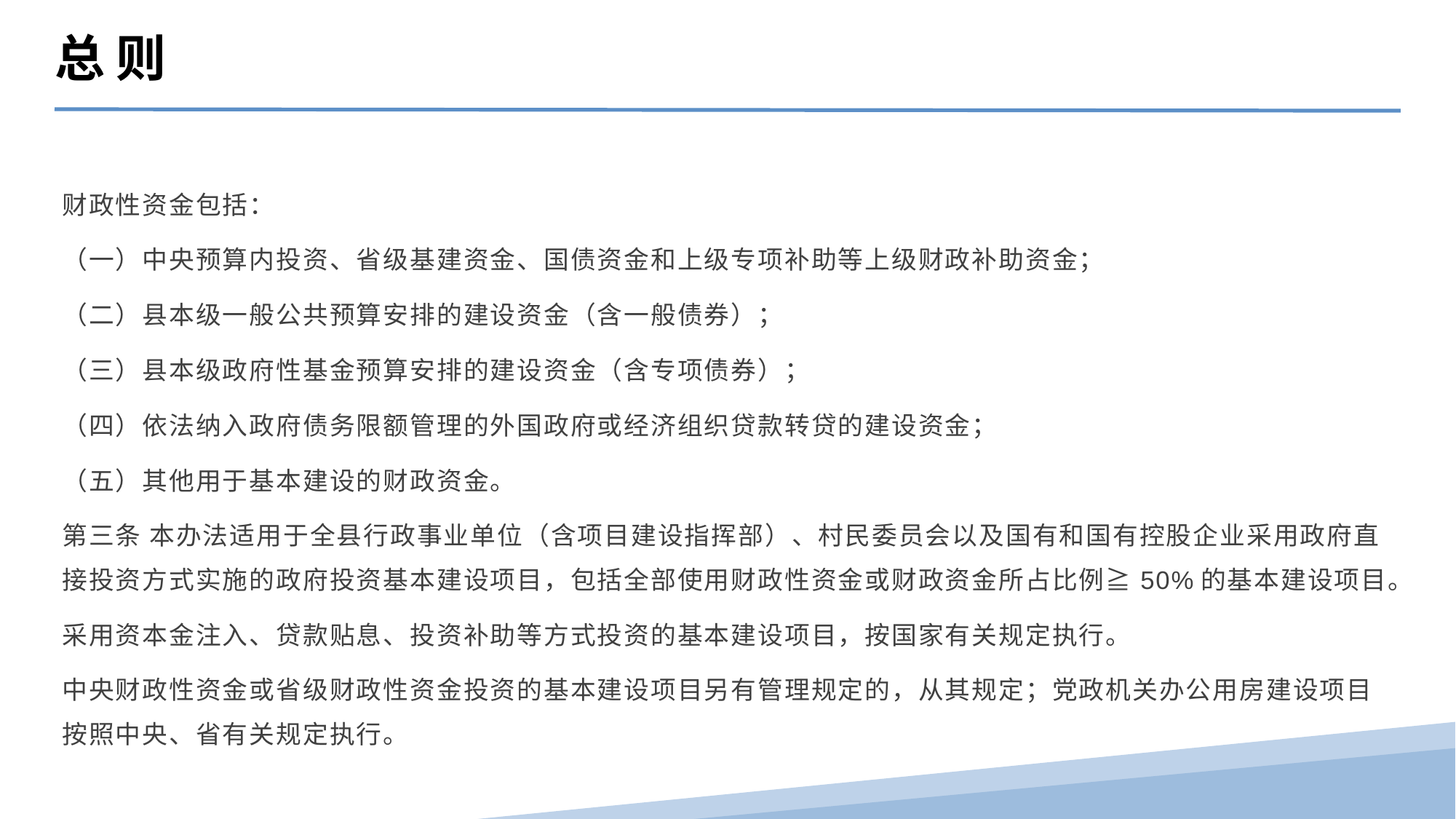

总 则
财政性资金包括：
（一）中央预算内投资、省级基建资金、国债资金和上级专项补助等上级财政补助资金；
（二）县本级一般公共预算安排的建设资金（含一般债券）；
（三）县本级政府性基金预算安排的建设资金（含专项债券）；
（四）依法纳入政府债务限额管理的外国政府或经济组织贷款转贷的建设资金；
（五）其他用于基本建设的财政资金。
第三条 本办法适用于全县行政事业单位（含项目建设指挥部）、村民委员会以及国有和国有控股企业采用政府直接投资方式实施的政府投资基本建设项目，包括全部使用财政性资金或财政资金所占比例≧50%的基本建设项目。
采用资本金注入、贷款贴息、投资补助等方式投资的基本建设项目，按国家有关规定执行。
中央财政性资金或省级财政性资金投资的基本建设项目另有管理规定的，从其规定；党政机关办公用房建设项目按照中央、省有关规定执行。